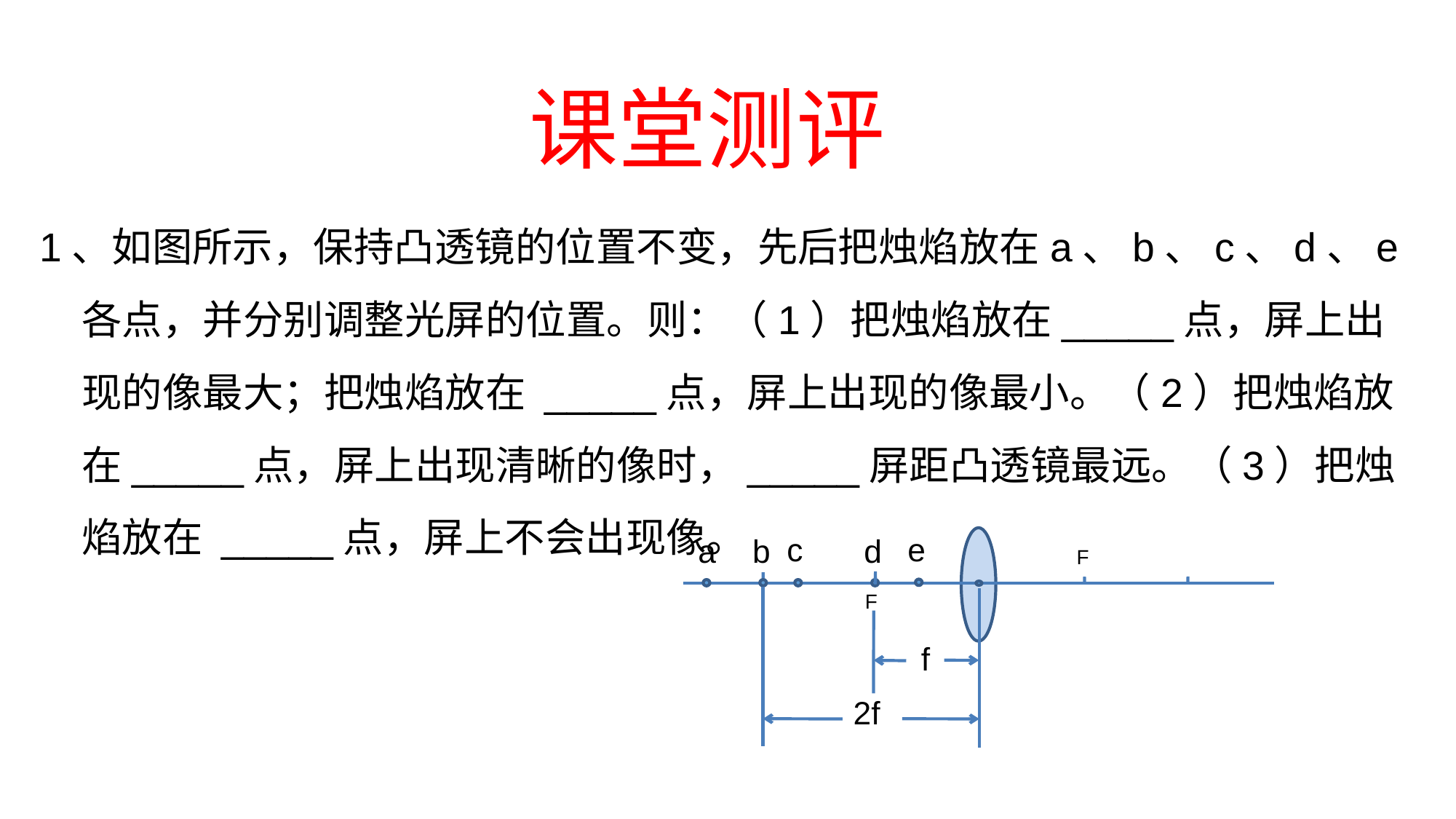

课堂测评
1、如图所示，保持凸透镜的位置不变，先后把烛焰放在a、b、c、d、e各点，并分别调整光屏的位置。则：（1）把烛焰放在_____点，屏上出现的像最大；把烛焰放在 _____点，屏上出现的像最小。（2）把烛焰放在_____点，屏上出现清晰的像时，_____屏距凸透镜最远。（3）把烛焰放在 _____点，屏上不会出现像。

e
c
a
b
d

F

F
f
2f